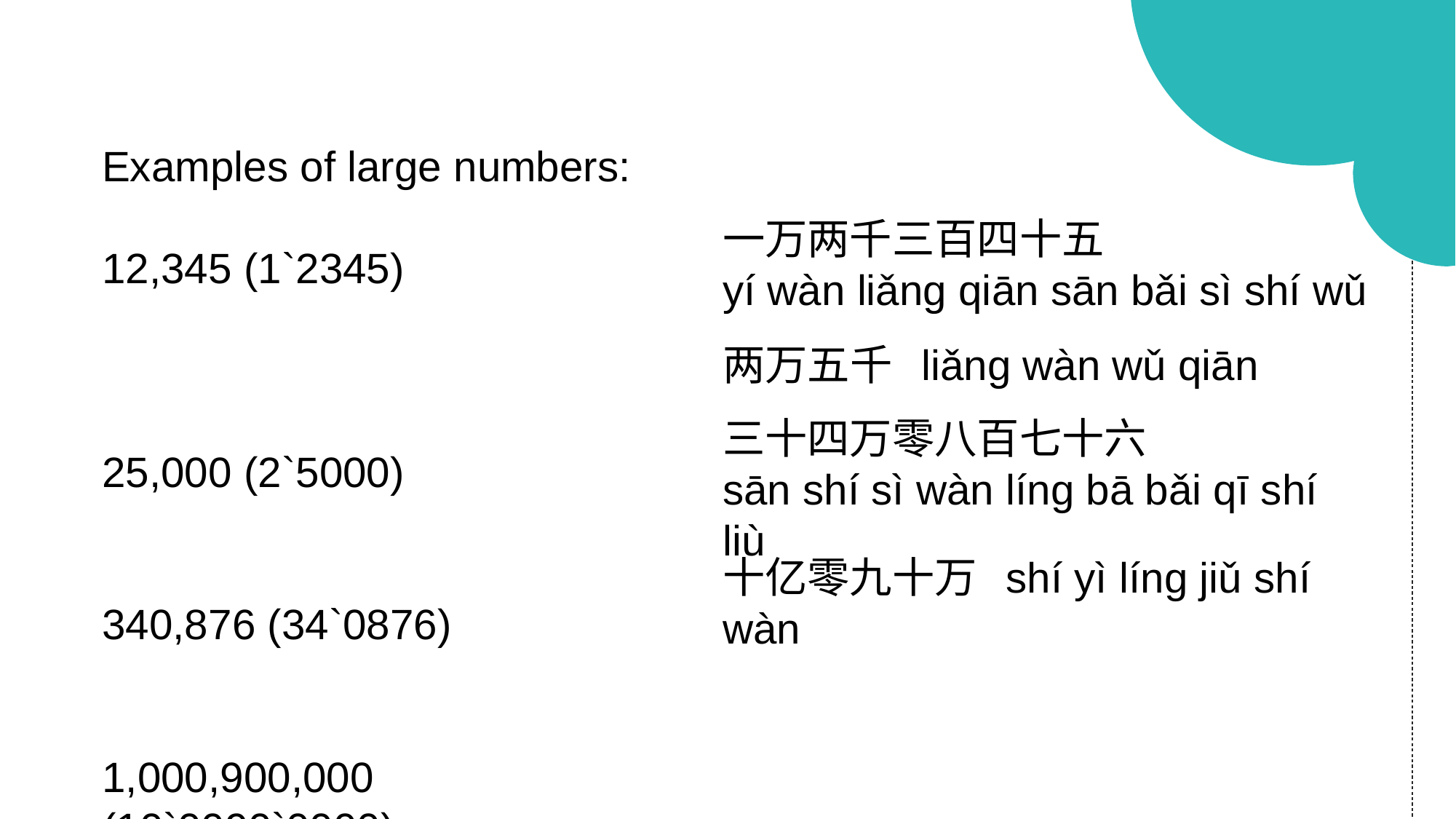

Examples of large numbers:

12,345 (1`2345)

25,000 (2`5000)

340,876 (34`0876)

1,000,900,000 (10`0090`0000)
一万两千三百四十五
yí wàn liǎng qiān sān bǎi sì shí wǔ
两万五千  liǎng wàn wǔ qiān
三十四万零八百七十六
sān shí sì wàn líng bā bǎi qī shí liù
十亿零九十万  shí yì líng jiǔ shí wàn